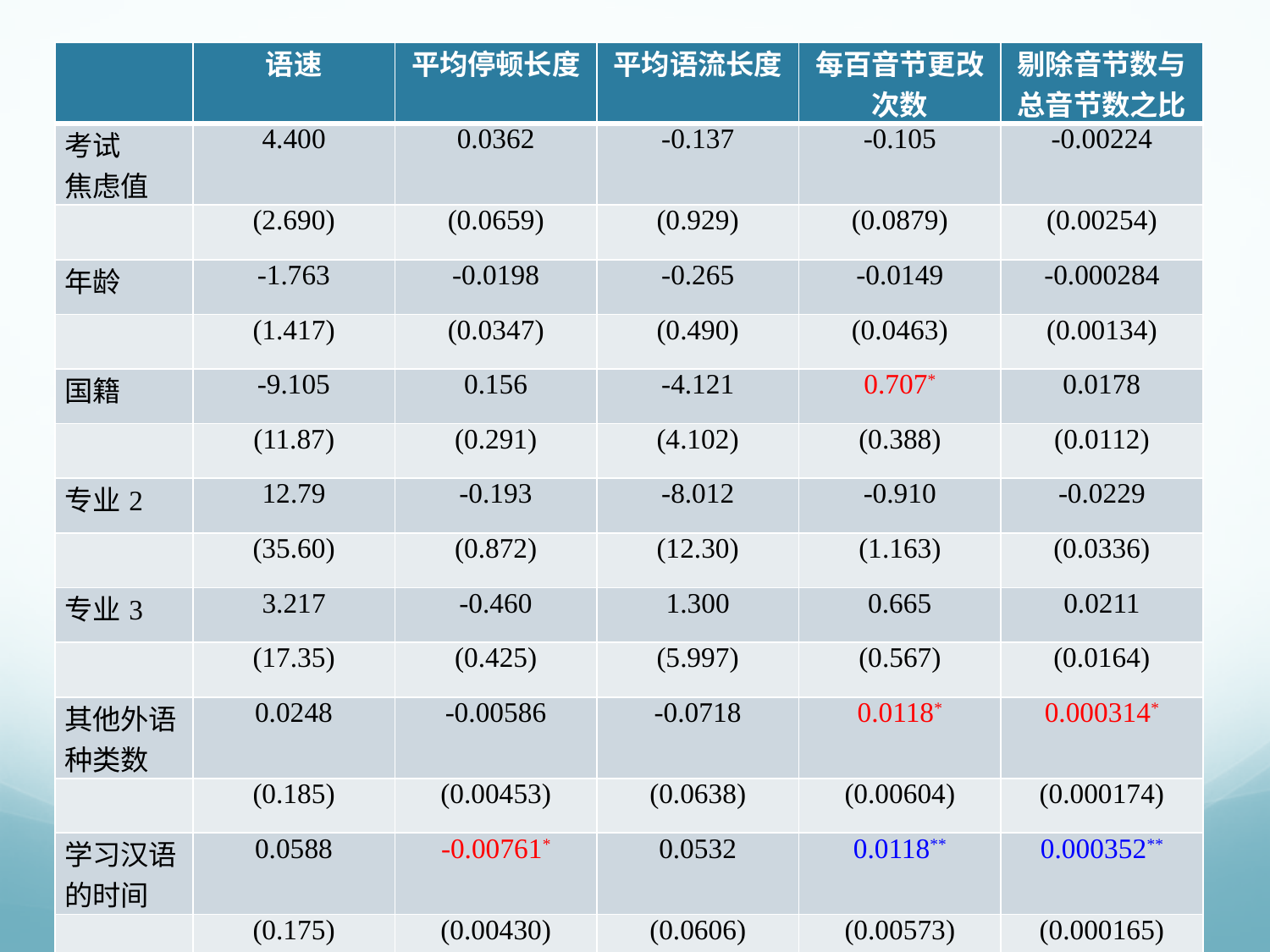

|  | 语速 | 平均停顿长度 | 平均语流长度 | 每百音节更改次数 | 剔除音节数与总音节数之比 |
| --- | --- | --- | --- | --- | --- |
| 考试 焦虑值 | 4.400 | 0.0362 | -0.137 | -0.105 | -0.00224 |
|  | (2.690) | (0.0659) | (0.929) | (0.0879) | (0.00254) |
| 年龄 | -1.763 | -0.0198 | -0.265 | -0.0149 | -0.000284 |
|  | (1.417) | (0.0347) | (0.490) | (0.0463) | (0.00134) |
| 国籍 | -9.105 | 0.156 | -4.121 | 0.707\* | 0.0178 |
|  | (11.87) | (0.291) | (4.102) | (0.388) | (0.0112) |
| 专业2 | 12.79 | -0.193 | -8.012 | -0.910 | -0.0229 |
|  | (35.60) | (0.872) | (12.30) | (1.163) | (0.0336) |
| 专业3 | 3.217 | -0.460 | 1.300 | 0.665 | 0.0211 |
|  | (17.35) | (0.425) | (5.997) | (0.567) | (0.0164) |
| 其他外语种类数 | 0.0248 | -0.00586 | -0.0718 | 0.0118\* | 0.000314\* |
|  | (0.185) | (0.00453) | (0.0638) | (0.00604) | (0.000174) |
| 学习汉语的时间 | 0.0588 | -0.00761\* | 0.0532 | 0.0118\*\* | 0.000352\*\* |
|  | (0.175) | (0.00430) | (0.0606) | (0.00573) | (0.000165) |